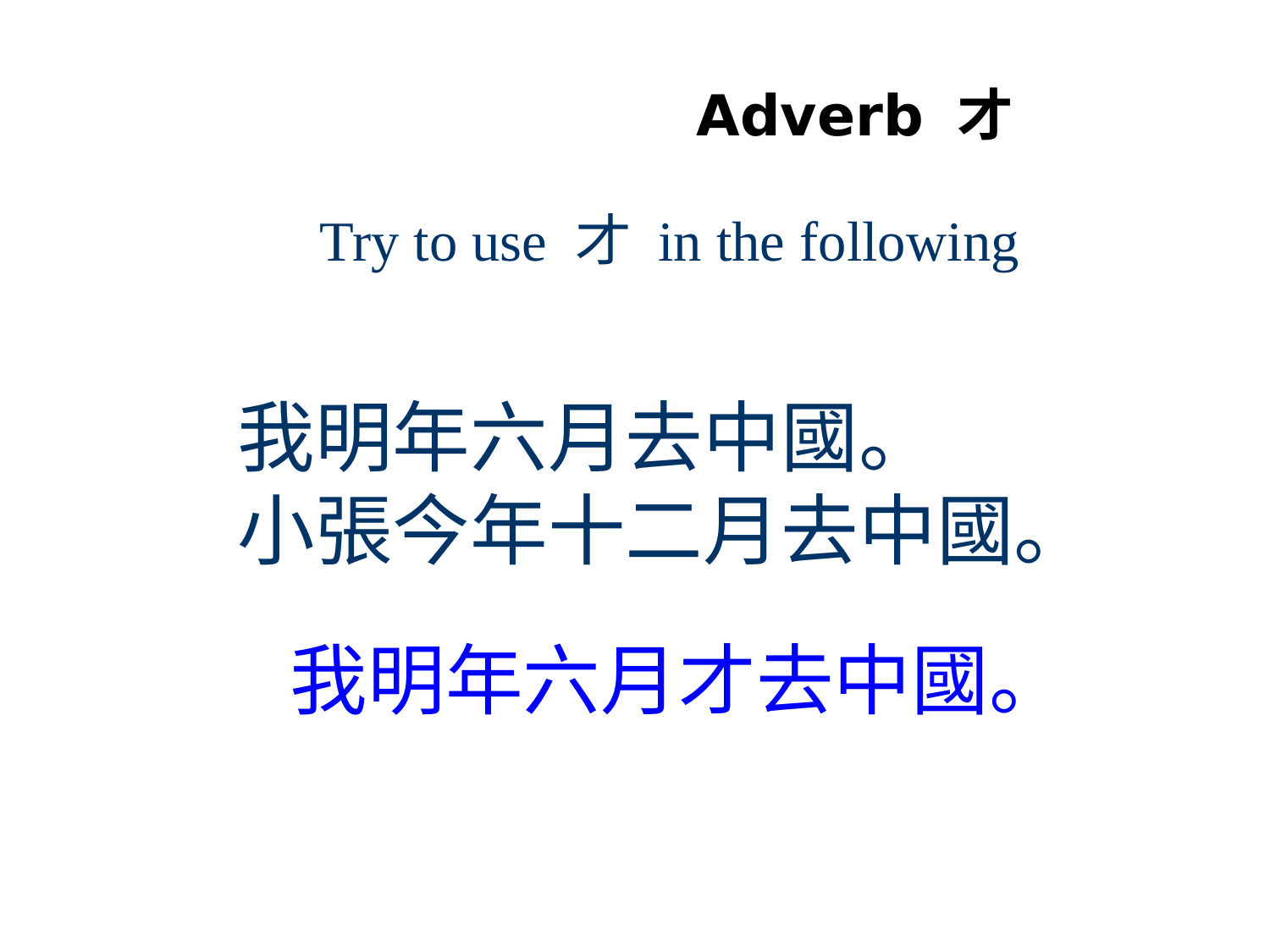

# Adverb 才
Try to use 才 in the following
我明年六月去中國。
小張今年十二月去中國。
我明年六月才去中國。